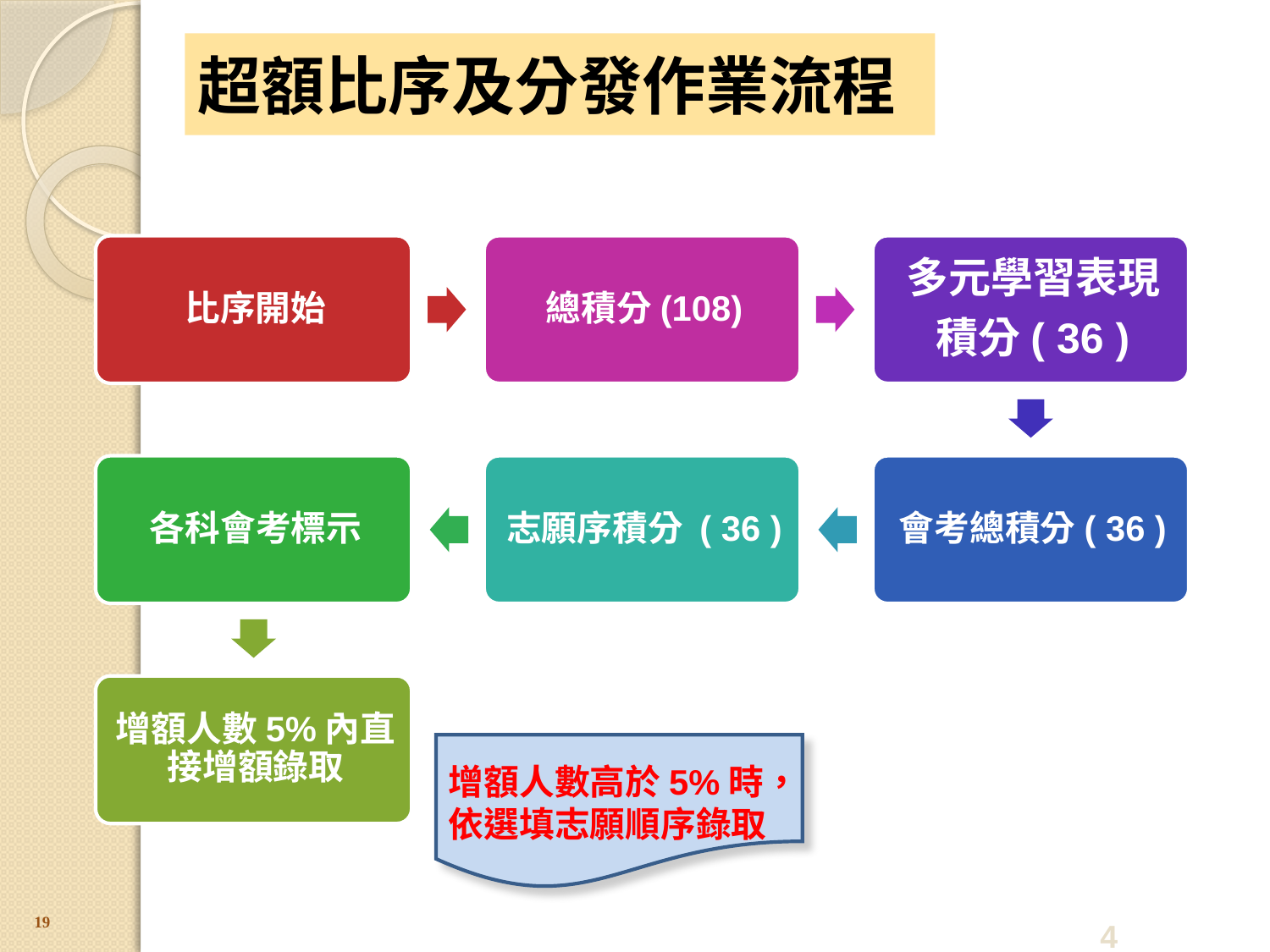

# 超額比序及分發作業流程
比序開始

總積分(108)

多元學習表現
積分( 36 )

會考總積分( 36 )

志願序積分 ( 36 )

各科會考標示

增額人數5%內直接增額錄取
增額人數高於5%時，依選填志願順序錄取
19
4